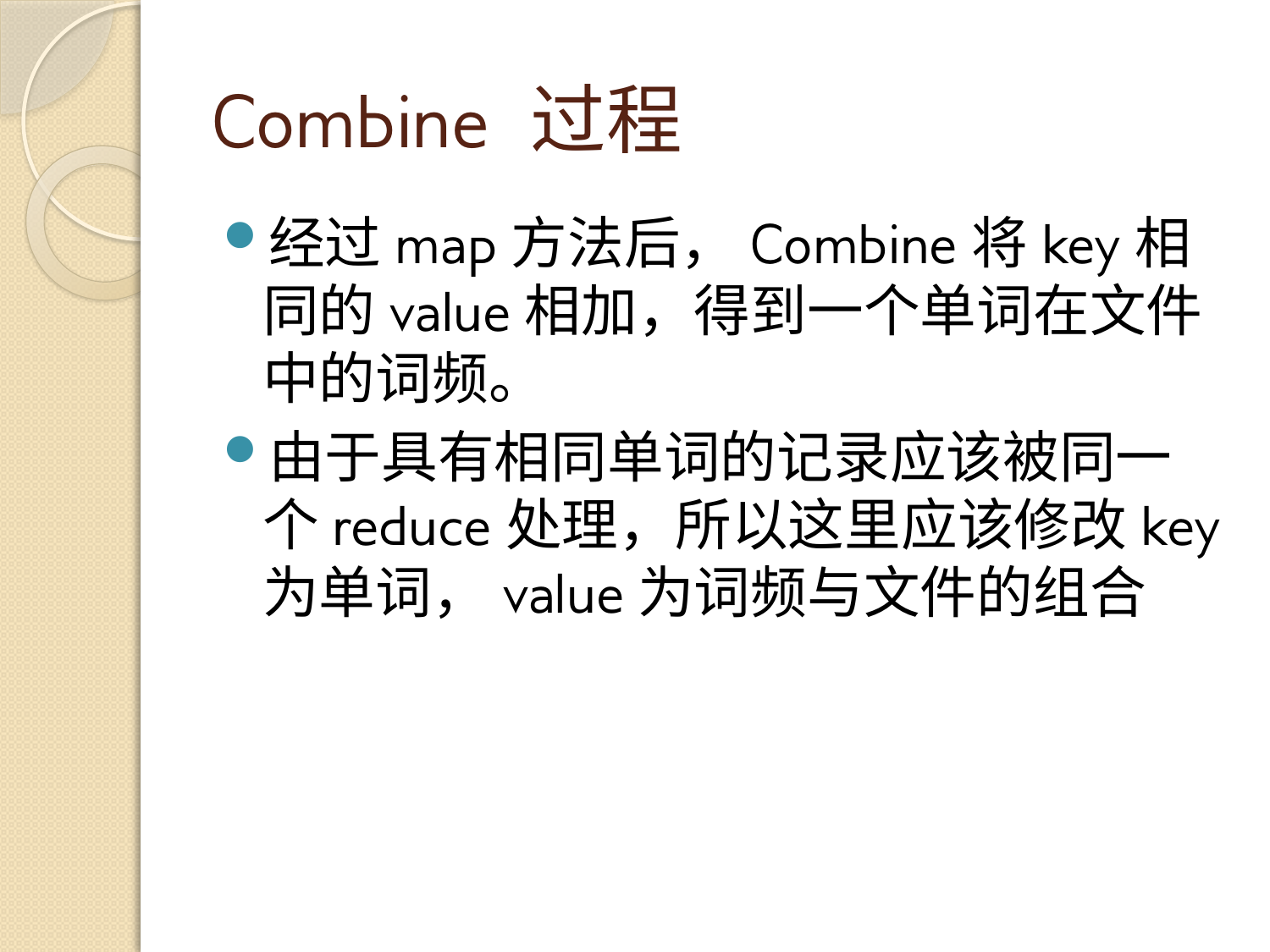

# Combine 过程
经过map方法后，Combine将key相同的value相加，得到一个单词在文件中的词频。
由于具有相同单词的记录应该被同一个reduce处理，所以这里应该修改key为单词，value为词频与文件的组合